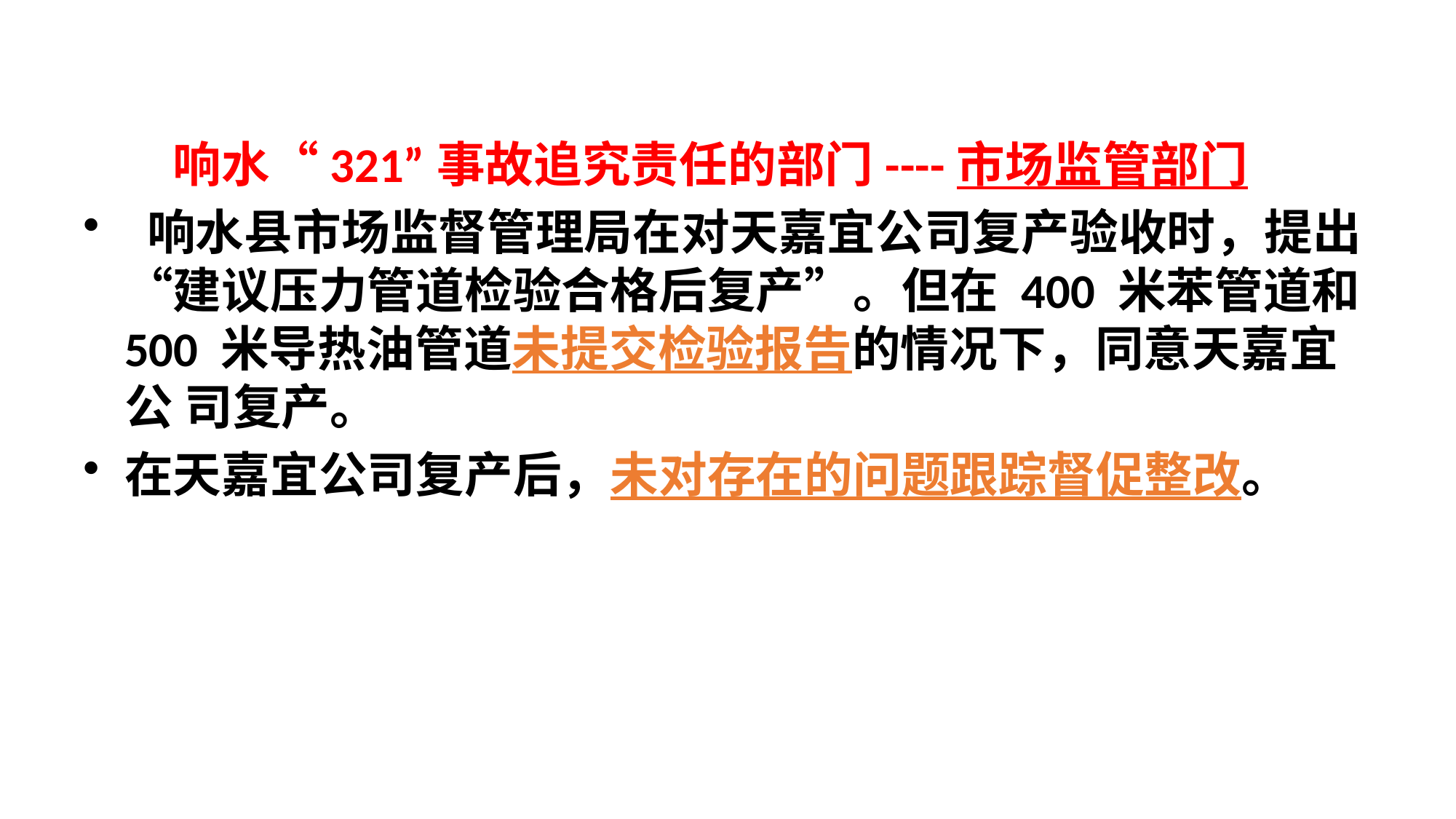

响水“321”事故追究责任的部门----市场监管部门
 响水县市场监督管理局在对天嘉宜公司复产验收时，提出“建议压力管道检验合格后复产”。但在 400 米苯管道和 500 米导热油管道未提交检验报告的情况下，同意天嘉宜公 司复产。
在天嘉宜公司复产后，未对存在的问题跟踪督促整改。
70